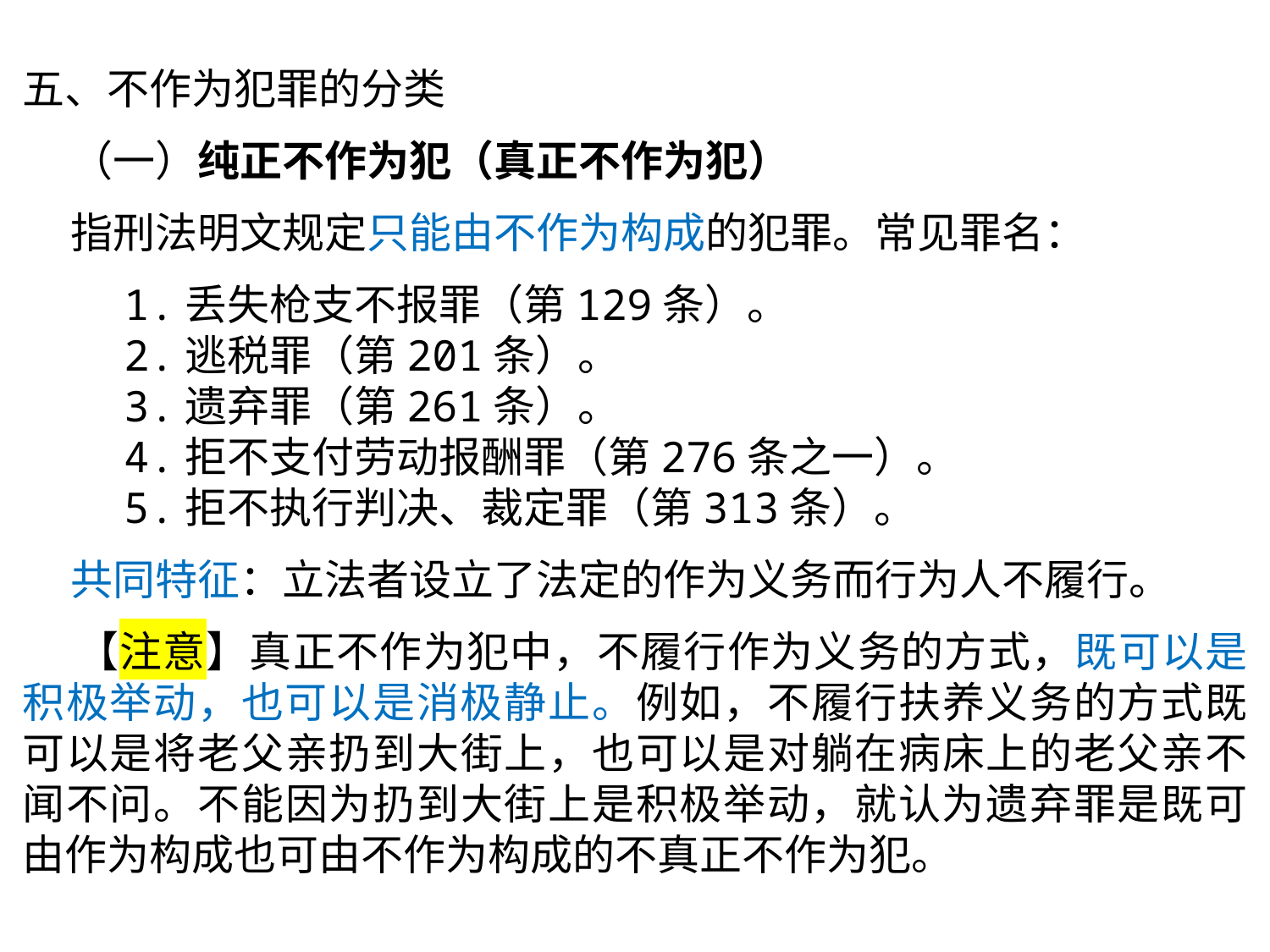

五、不作为犯罪的分类

    （一）纯正不作为犯（真正不作为犯）

    指刑法明文规定只能由不作为构成的犯罪。常见罪名：

    1.丢失枪支不报罪（第129条）。
    2.逃税罪（第201条）。
    3.遗弃罪（第261条）。
    4.拒不支付劳动报酬罪（第276条之一）。
    5.拒不执行判决、裁定罪（第313条）。

    共同特征：立法者设立了法定的作为义务而行为人不履行。

    【注意】真正不作为犯中，不履行作为义务的方式，既可以是积极举动，也可以是消极静止。例如，不履行扶养义务的方式既可以是将老父亲扔到大街上，也可以是对躺在病床上的老父亲不闻不问。不能因为扔到大街上是积极举动，就认为遗弃罪是既可由作为构成也可由不作为构成的不真正不作为犯。